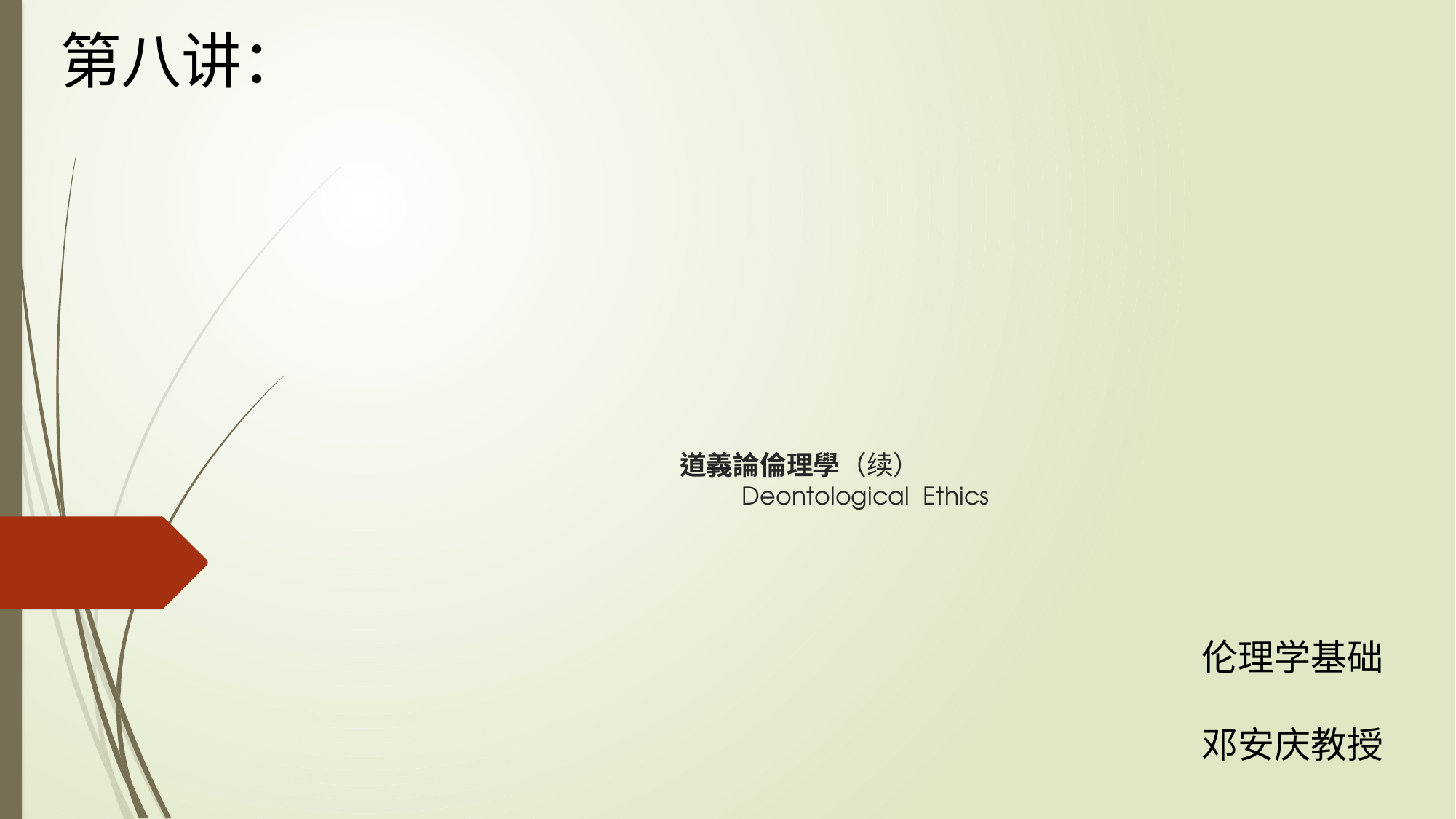

第八讲：
# 道義論倫理學（续） Deontological  Ethics
伦理学基础

邓安庆教授